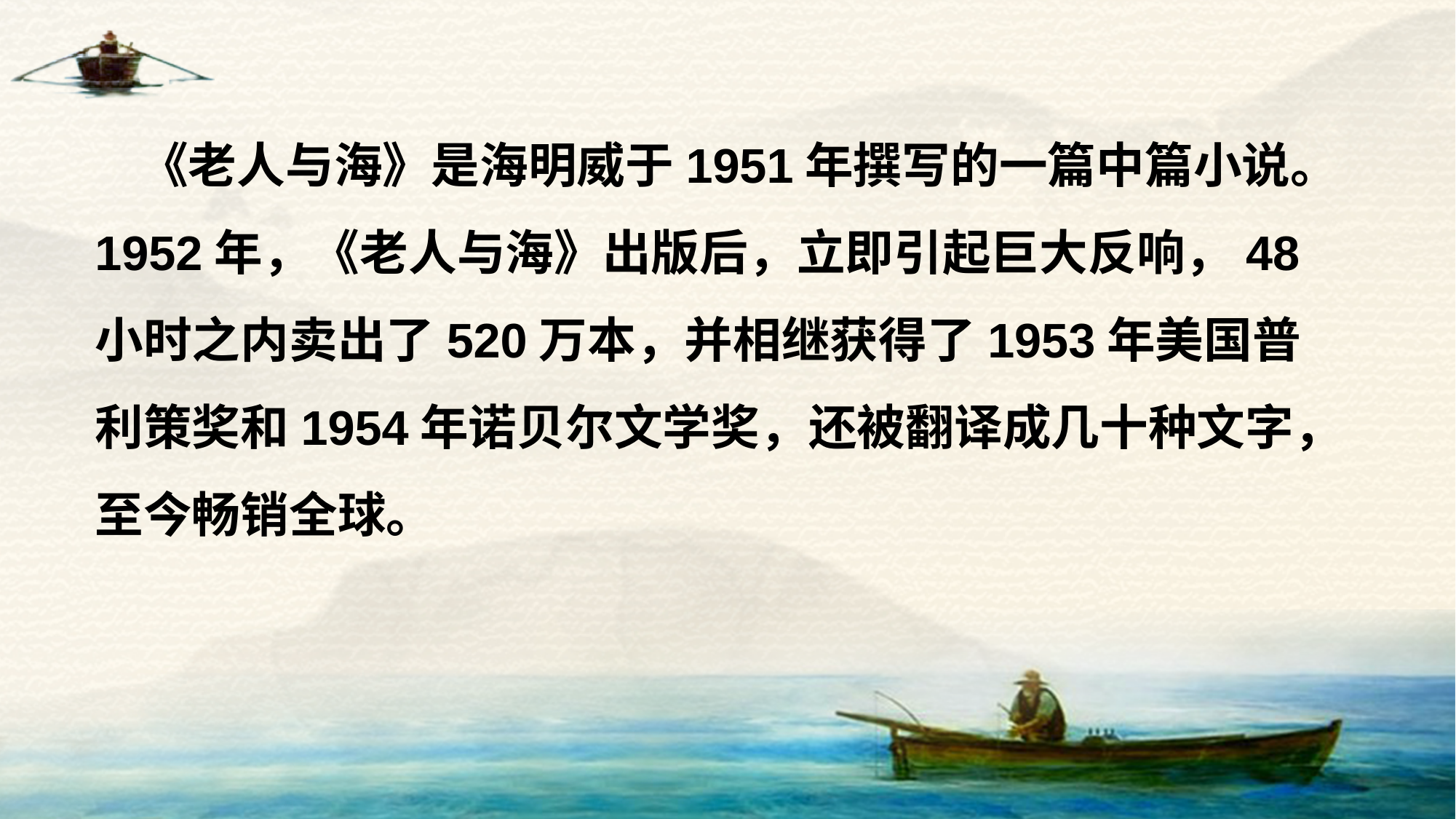

《老人与海》是海明威于1951年撰写的一篇中篇小说。1952年，《老人与海》出版后，立即引起巨大反响，48小时之内卖出了520万本，并相继获得了1953年美国普利策奖和1954年诺贝尔文学奖，还被翻译成几十种文字，至今畅销全球。